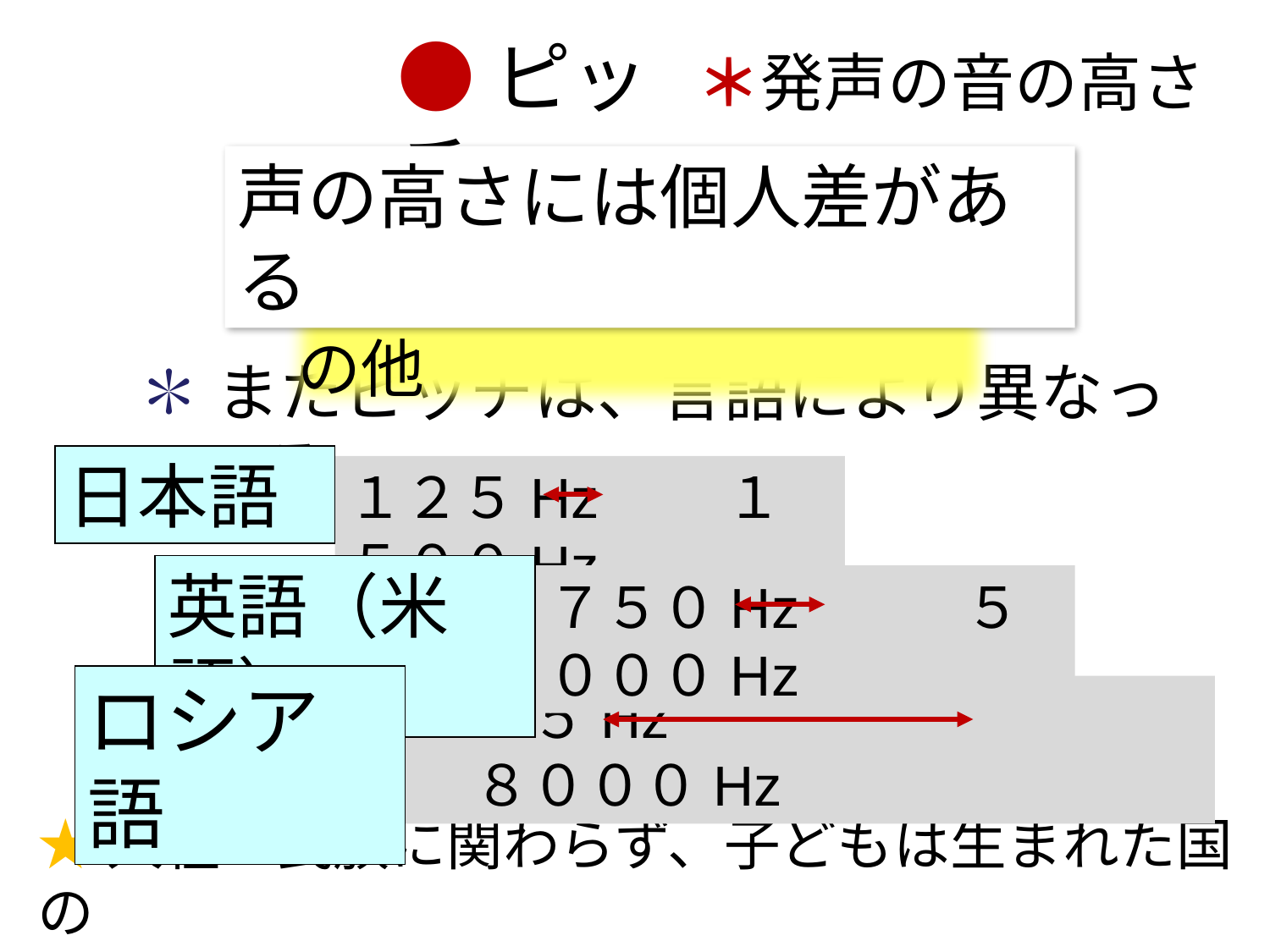

●ピッチ
＊発声の音の高さ
声の高さには個人差がある
性別・年齢・体格　その他
✽またピッチは、言語により異なっている
日本語
１２５Hz　　１５００Hz
英語（米語）
７５０Hz　　　　　５０００Hz
ロシア語
１２５Hz　　　　　　　　　　８０００Hz
★人種・民族に関わらず、子どもは生まれた国の
　　　　　　　　　　　　　　　ことばのピッチに合わせて話す